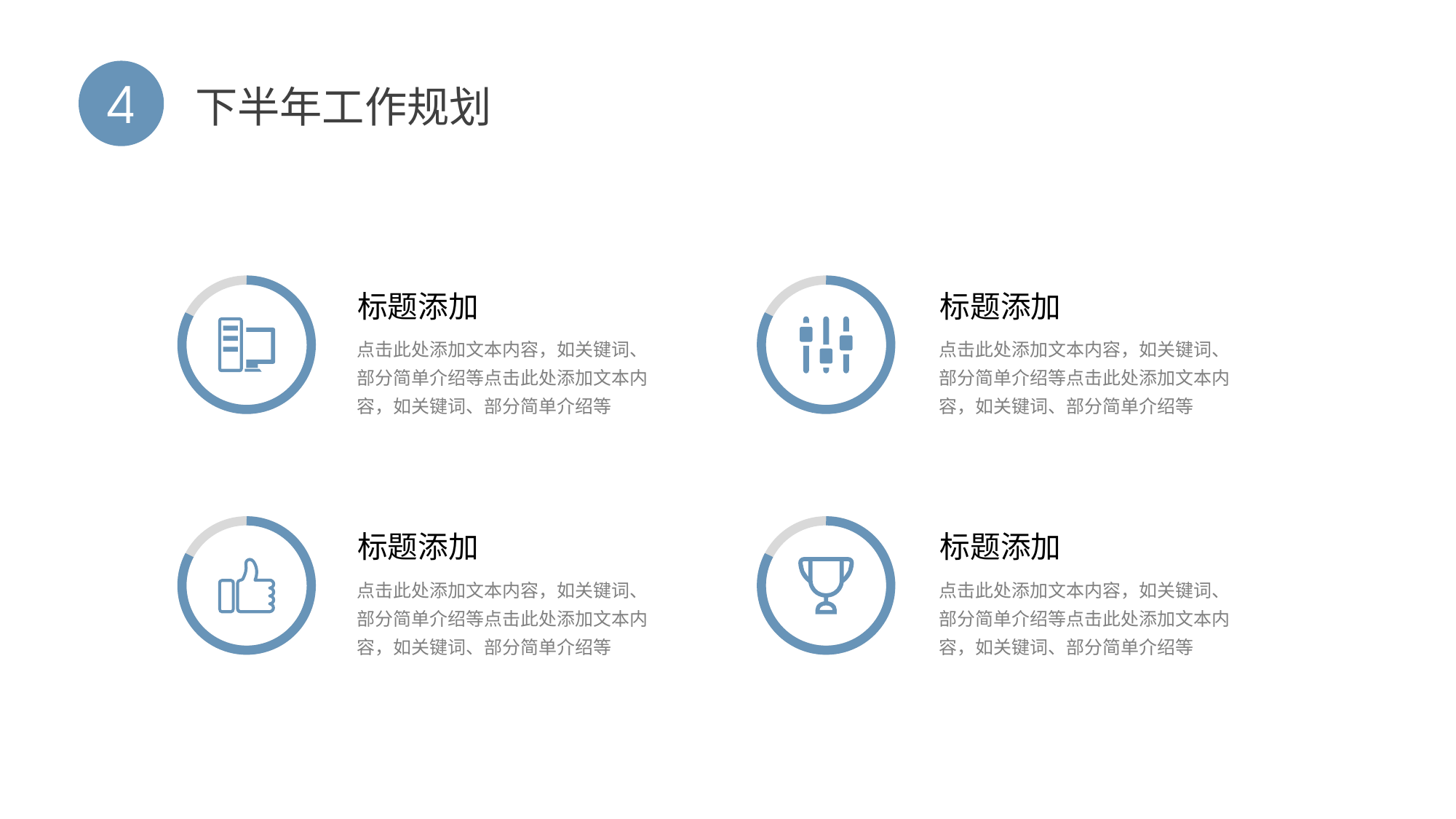

4
下半年工作规划

标题添加
点击此处添加文本内容，如关键词、部分简单介绍等点击此处添加文本内容，如关键词、部分简单介绍等
标题添加
点击此处添加文本内容，如关键词、部分简单介绍等点击此处添加文本内容，如关键词、部分简单介绍等

标题添加
点击此处添加文本内容，如关键词、部分简单介绍等点击此处添加文本内容，如关键词、部分简单介绍等
标题添加
点击此处添加文本内容，如关键词、部分简单介绍等点击此处添加文本内容，如关键词、部分简单介绍等